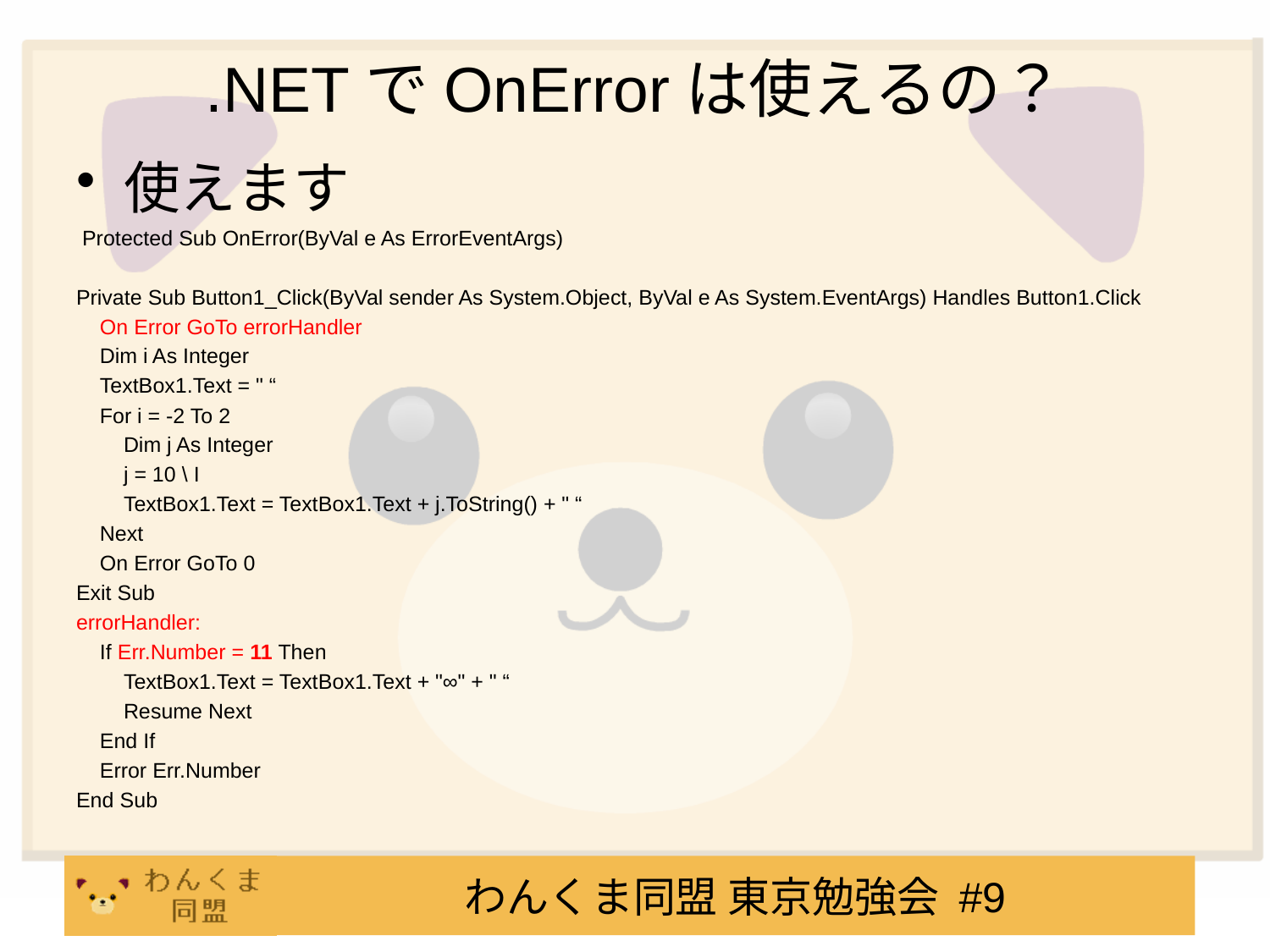

# .NETでOnErrorは使えるの？
使えます
 Protected Sub OnError(ByVal e As ErrorEventArgs)

Private Sub Button1_Click(ByVal sender As System.Object, ByVal e As System.EventArgs) Handles Button1.Click
    On Error GoTo errorHandler
    Dim i As Integer
    TextBox1.Text = " “
    For i = -2 To 2
        Dim j As Integer
        j = 10 \ I
        TextBox1.Text = TextBox1.Text + j.ToString() + " “
    Next
    On Error GoTo 0
Exit Sub
errorHandler:
    If Err.Number = 11 Then
        TextBox1.Text = TextBox1.Text + "∞" + " “
        Resume Next
    End If
    Error Err.Number
End Sub